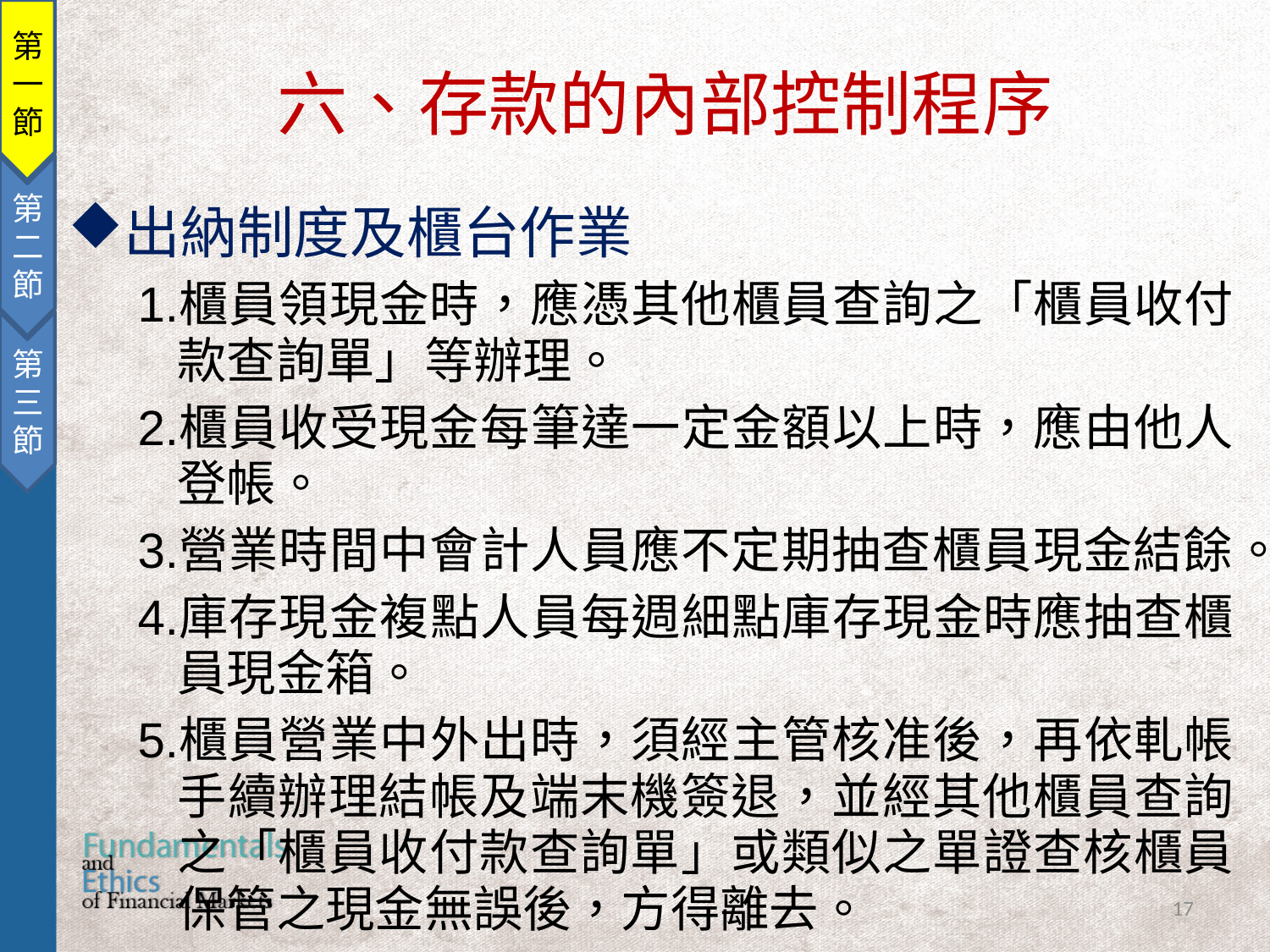

第一節
第二節
第三節
六、存款的內部控制程序
出納制度及櫃台作業
櫃員領現金時，應憑其他櫃員查詢之「櫃員收付款查詢單」等辦理。
櫃員收受現金每筆達一定金額以上時，應由他人登帳。
營業時間中會計人員應不定期抽查櫃員現金結餘。
庫存現金複點人員每週細點庫存現金時應抽查櫃員現金箱。
櫃員營業中外出時，須經主管核准後，再依軋帳手續辦理結帳及端末機簽退，並經其他櫃員查詢之「櫃員收付款查詢單」或類似之單證查核櫃員保管之現金無誤後，方得離去。

17